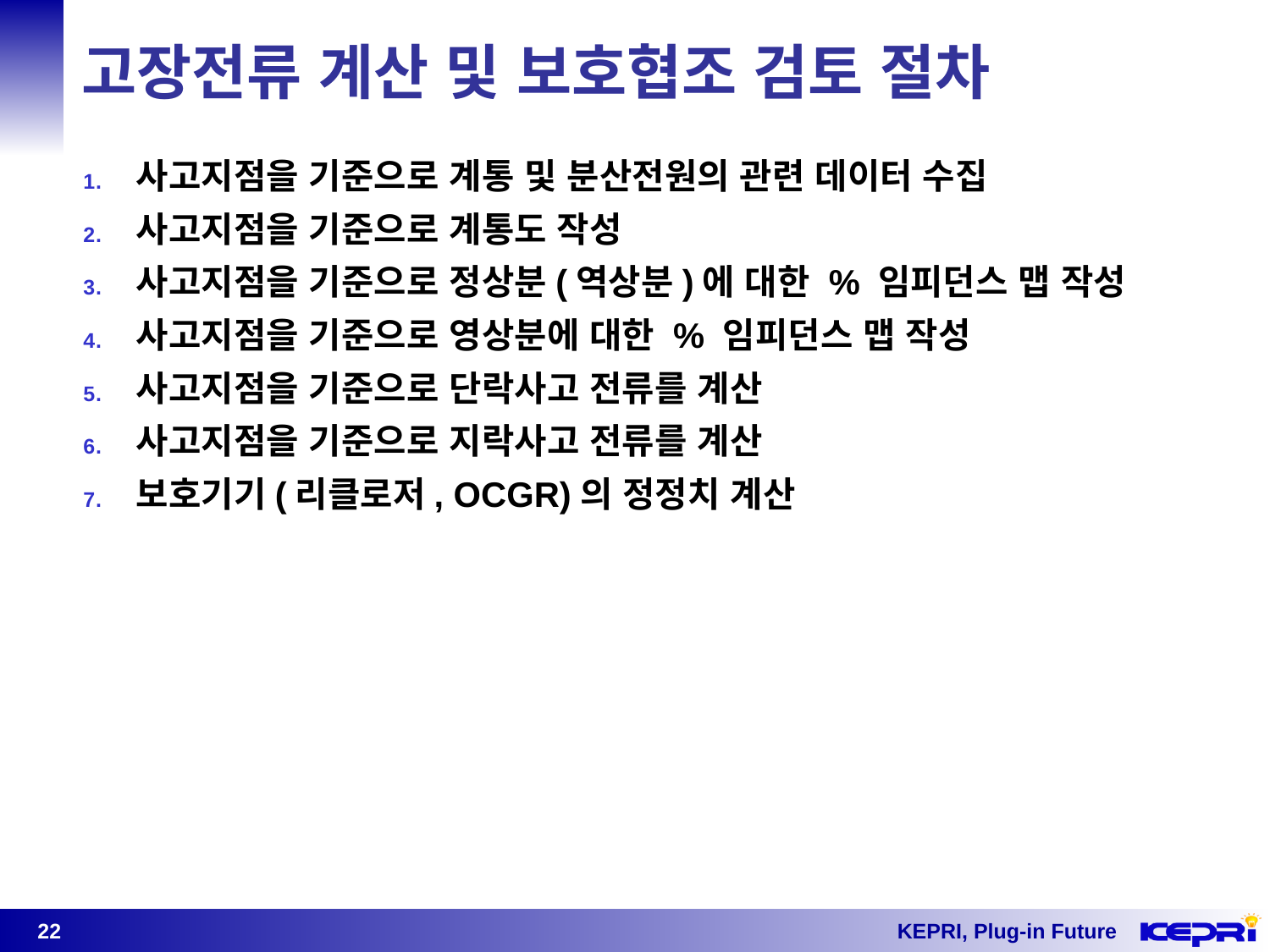

고장전류 계산 및 보호협조 검토 절차
사고지점을 기준으로 계통 및 분산전원의 관련 데이터 수집
사고지점을 기준으로 계통도 작성
사고지점을 기준으로 정상분(역상분)에 대한 % 임피던스 맵 작성
사고지점을 기준으로 영상분에 대한 % 임피던스 맵 작성
사고지점을 기준으로 단락사고 전류를 계산
사고지점을 기준으로 지락사고 전류를 계산
보호기기(리클로저, OCGR)의 정정치 계산